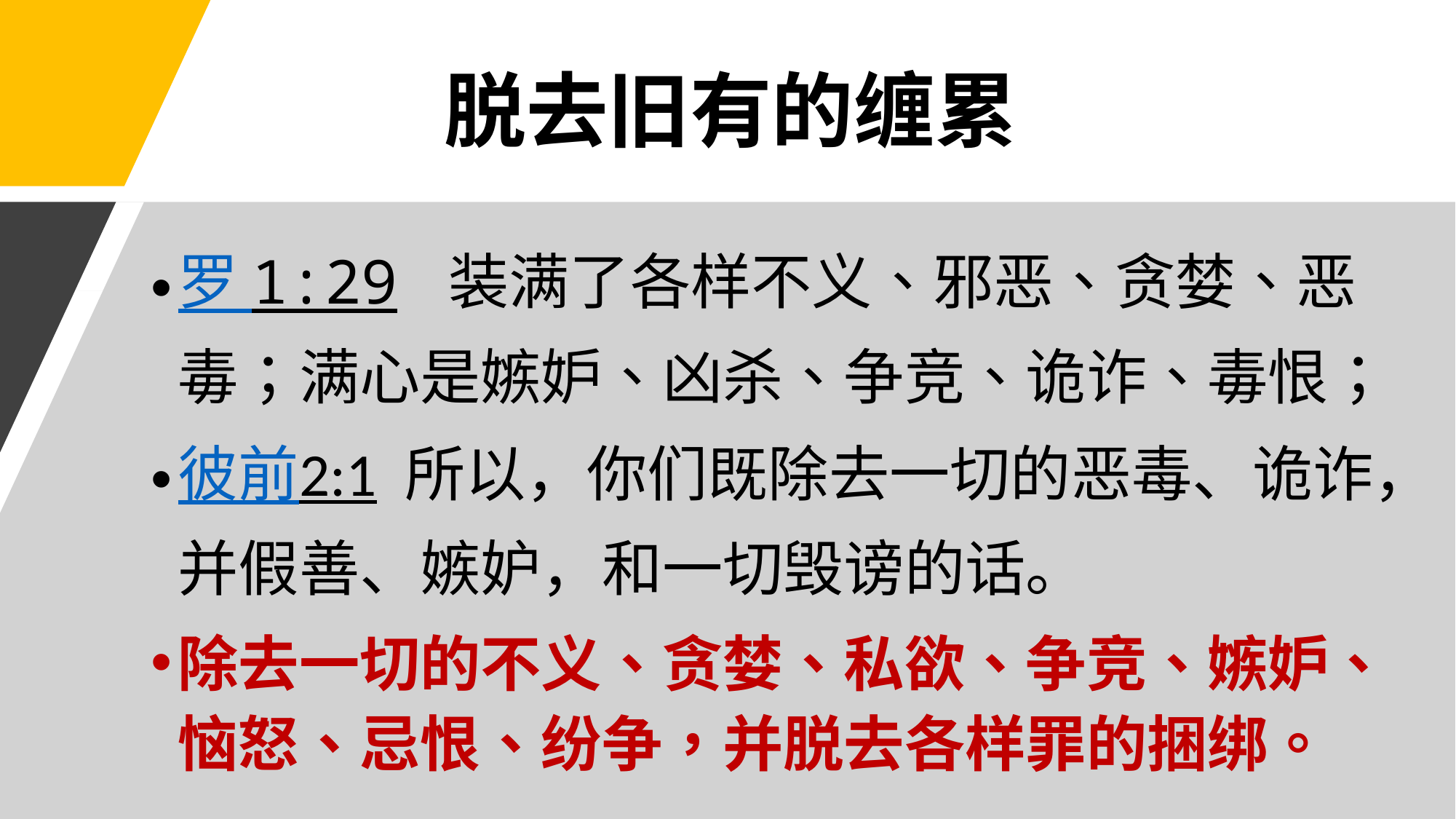

# 脱去旧有的缠累

罗 1:29 装满了各样不义、邪恶、贪婪、恶毒；满心是嫉妒、凶杀、争竞、诡诈、毒恨；
彼前2:1 所以，你们既除去一切的恶毒、诡诈，并假善、嫉妒，和一切毁谤的话。
除去一切的不义、贪婪、私欲、争竞、嫉妒、恼怒、忌恨、纷争，并脱去各样罪的捆绑。